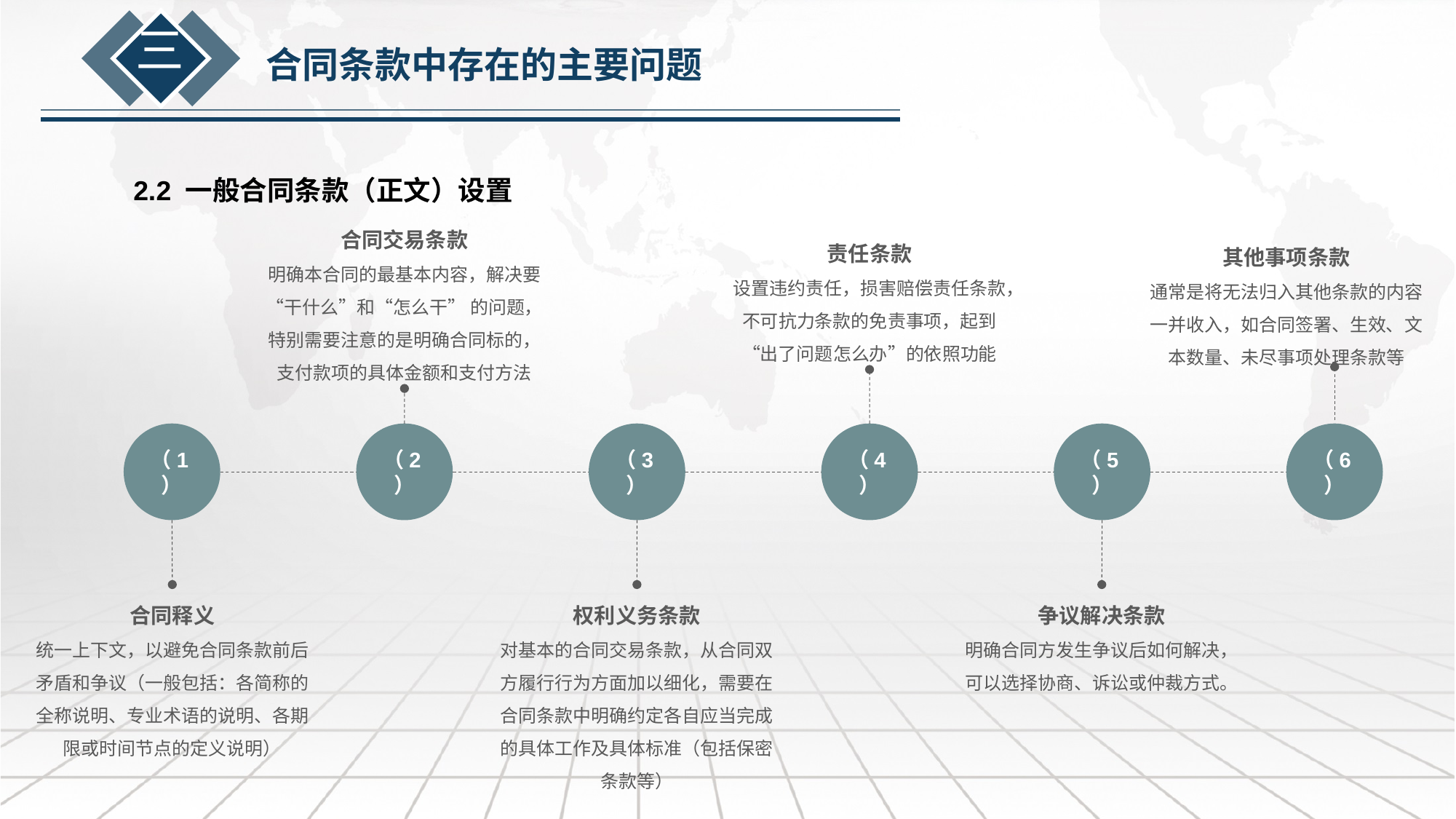

三

合同条款中存在的主要问题
2.2 一般合同条款（正文）设置
合同交易条款
明确本合同的最基本内容，解决要“干什么”和“怎么干” 的问题，特别需要注意的是明确合同标的，支付款项的具体金额和支付方法
责任条款
设置违约责任，损害赔偿责任条款，不可抗力条款的免责事项，起到“出了问题怎么办”的依照功能
其他事项条款
通常是将无法归入其他条款的内容一并收入，如合同签署、生效、文本数量、未尽事项处理条款等
（6）
（1）
（2）
（3）
（4）
（5）
合同释义
统一上下文，以避免合同条款前后矛盾和争议（一般包括：各简称的全称说明、专业术语的说明、各期限或时间节点的定义说明）
权利义务条款
对基本的合同交易条款，从合同双方履行行为方面加以细化，需要在合同条款中明确约定各自应当完成的具体工作及具体标准（包括保密条款等）
争议解决条款
明确合同方发生争议后如何解决，可以选择协商、诉讼或仲裁方式。